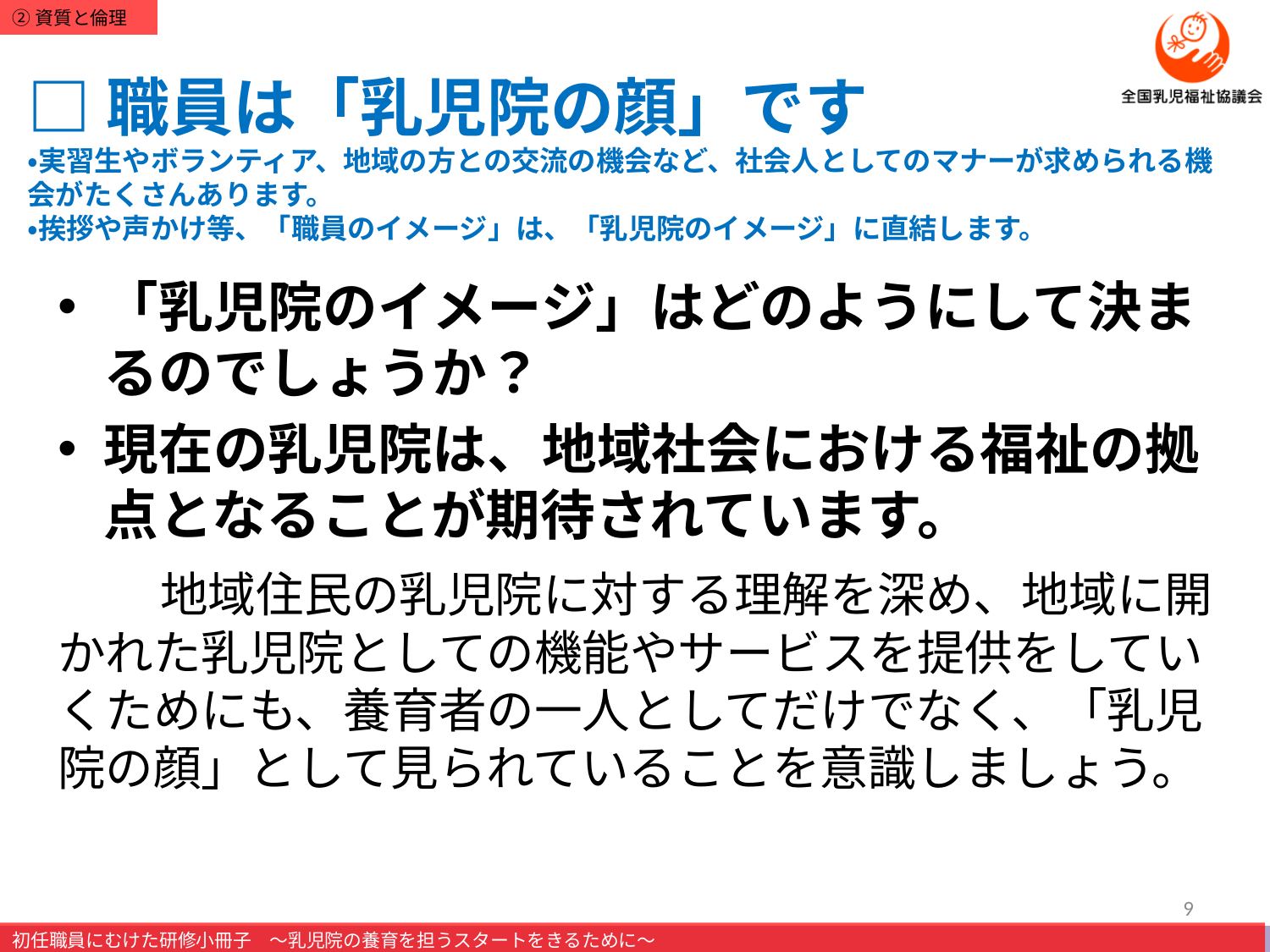

# □職員は「乳児院の顔」です ・実習生やボランティア、地域の方との交流の機会など、社会人としてのマナーが求められる機会がたくさんあります。 ・挨拶や声かけ等、「職員のイメージ」は、「乳児院のイメージ」に直結します。
「乳児院のイメージ」はどのようにして決まるのでしょうか？
現在の乳児院は、地域社会における福祉の拠点となることが期待されています。
　　地域住民の乳児院に対する理解を深め、地域に開かれた乳児院としての機能やサービスを提供をしていくためにも、養育者の一人としてだけでなく、「乳児院の顔」として見られていることを意識しましょう。
9